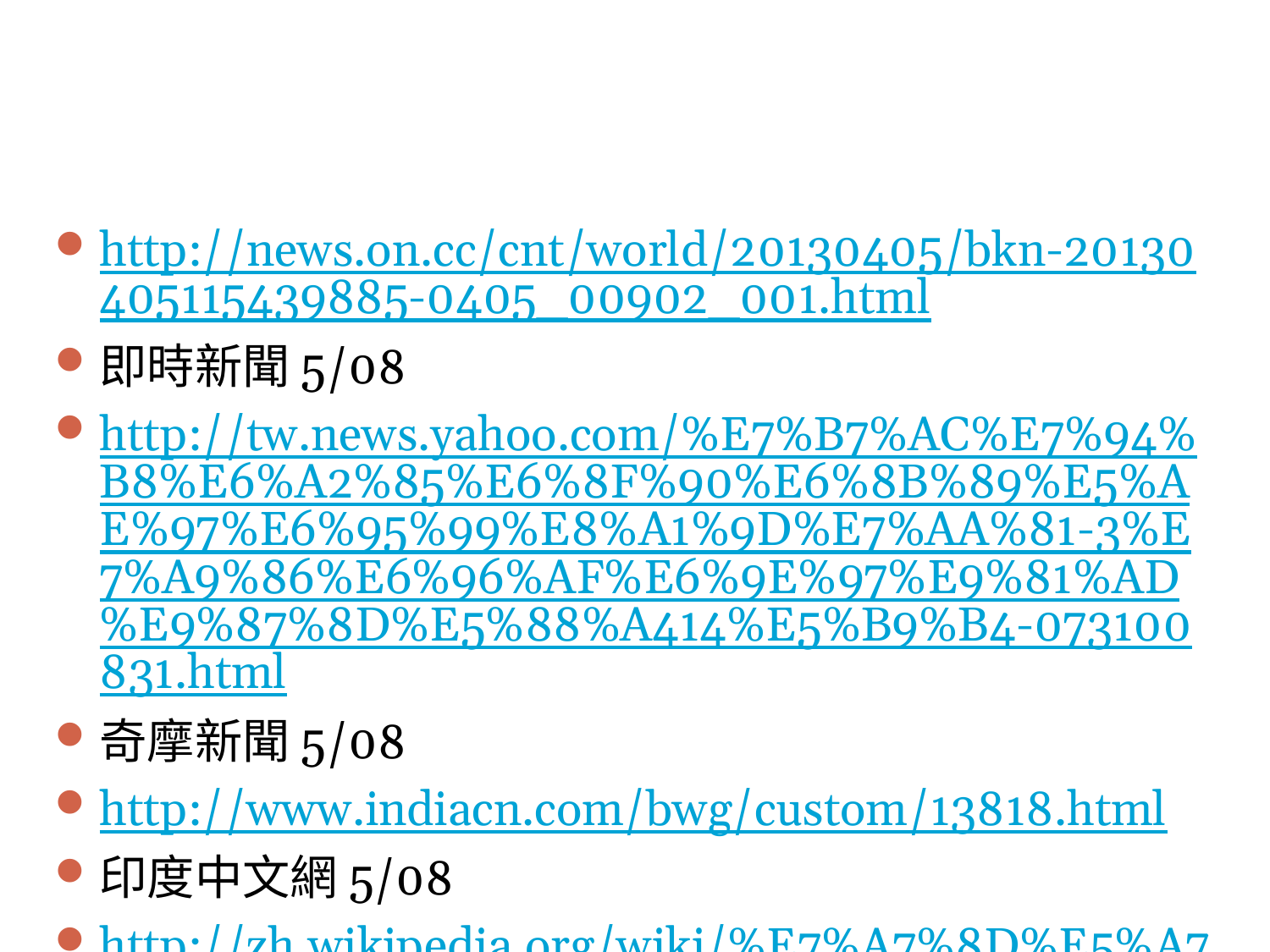

http://news.on.cc/cnt/world/20130405/bkn-20130405115439885-0405_00902_001.html
即時新聞5/08
http://tw.news.yahoo.com/%E7%B7%AC%E7%94%B8%E6%A2%85%E6%8F%90%E6%8B%89%E5%AE%97%E6%95%99%E8%A1%9D%E7%AA%81-3%E7%A9%86%E6%96%AF%E6%9E%97%E9%81%AD%E9%87%8D%E5%88%A414%E5%B9%B4-073100831.html
奇摩新聞5/08
http://www.indiacn.com/bwg/custom/13818.html
印度中文網5/08
http://zh.wikipedia.org/wiki/%E7%A7%8D%E5%A7%93%E5%88%B6%E5%BA%A6#cite_note-17
維基百科5/08